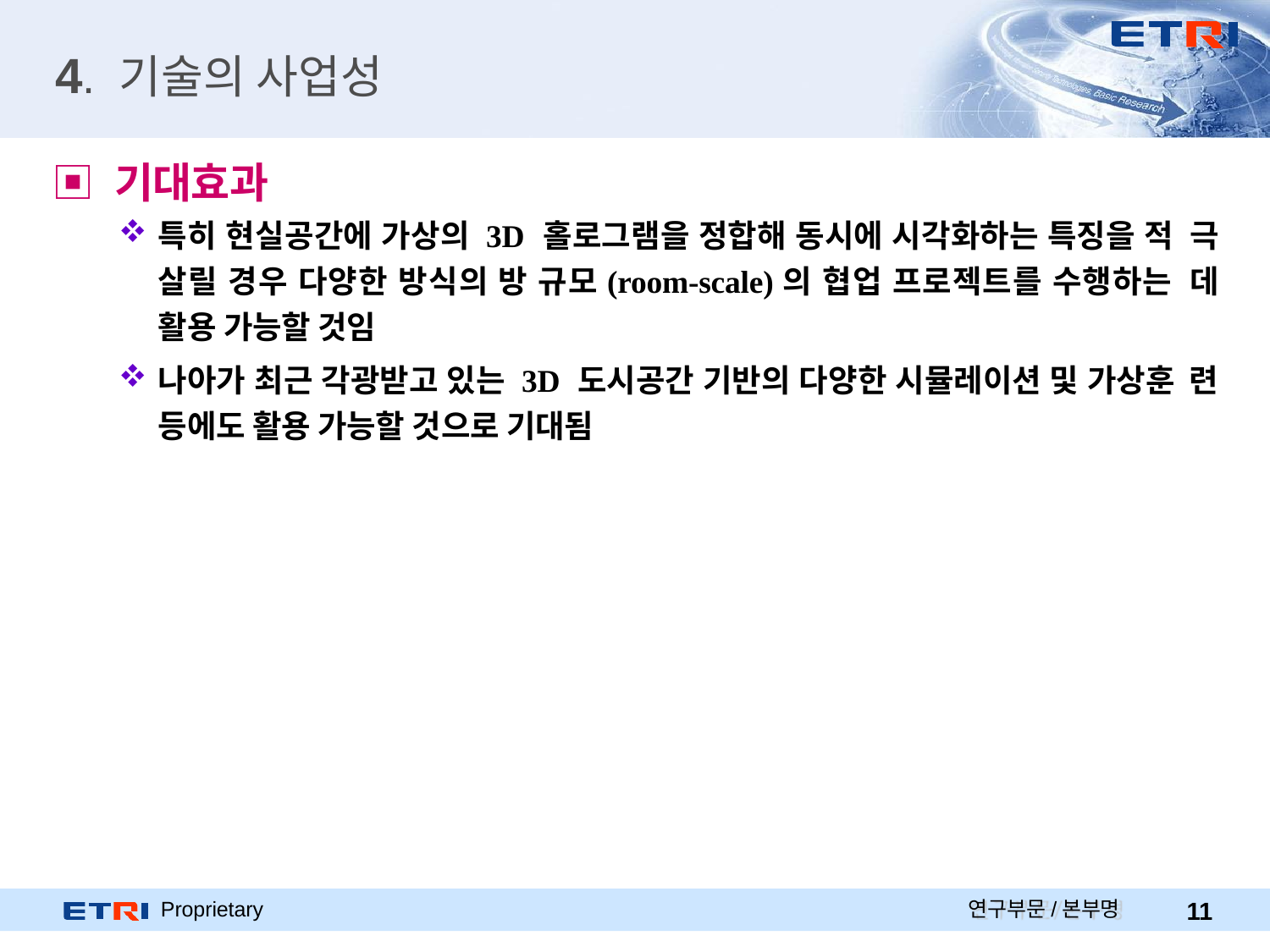

# 4. 기술의 사업성
▣ 기대효과
특히 현실공간에 가상의 3D 홀로그램을 정합해 동시에 시각화하는 특징을 적  극 살릴 경우 다양한 방식의 방 규모(room-scale)의 협업 프로젝트를 수행하는  데 활용 가능할 것임
나아가 최근 각광받고 있는 3D 도시공간 기반의 다양한 시뮬레이션 및 가상훈  련 등에도 활용 가능할 것으로 기대됨

Proprietary
연구부문/본부명
11